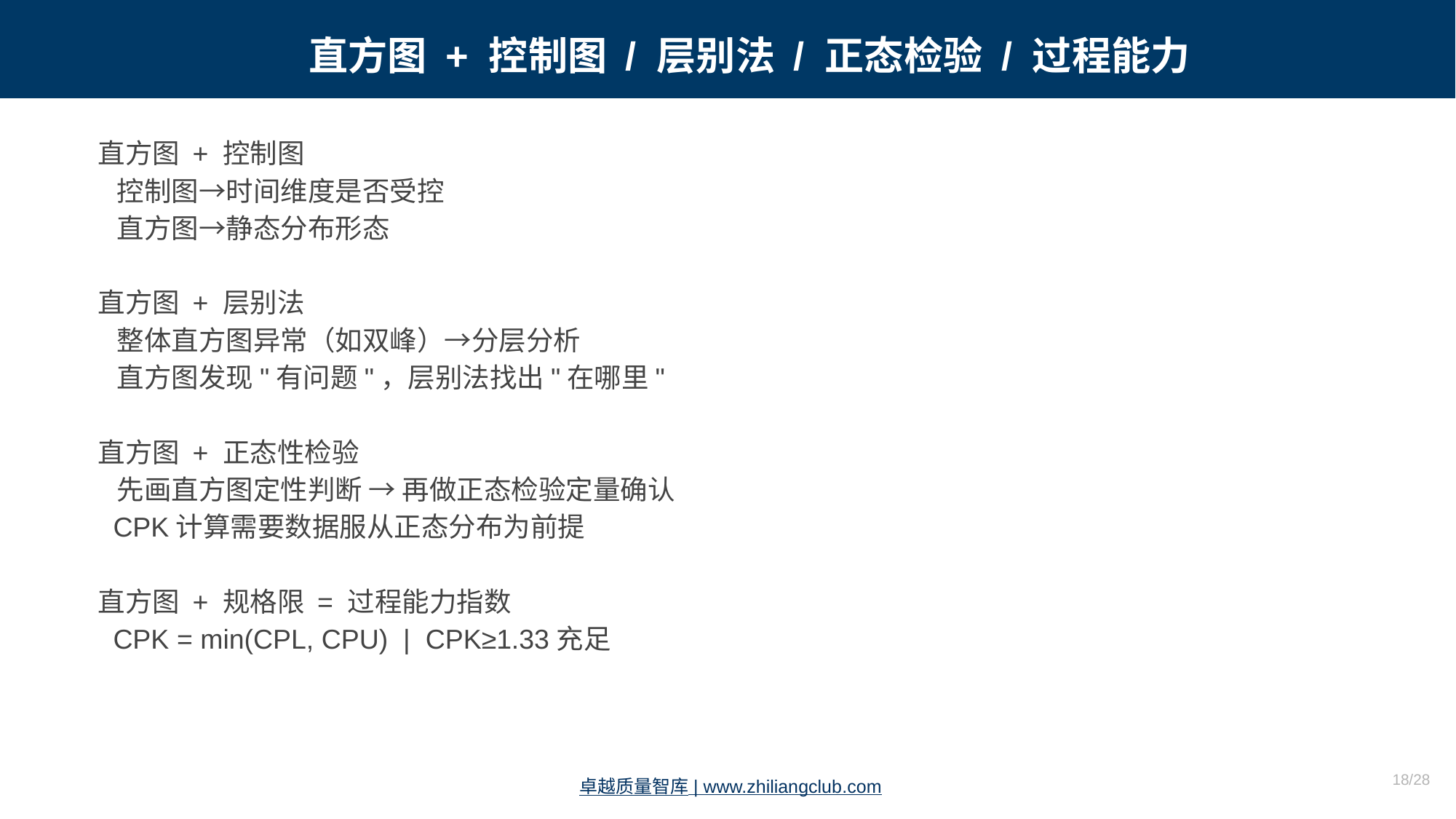

直方图 + 控制图 / 层别法 / 正态检验 / 过程能力
直方图 + 控制图
  控制图→时间维度是否受控
  直方图→静态分布形态

直方图 + 层别法
  整体直方图异常（如双峰）→分层分析
  直方图发现"有问题"，层别法找出"在哪里"

直方图 + 正态性检验
  先画直方图定性判断 → 再做正态检验定量确认
  CPK计算需要数据服从正态分布为前提

直方图 + 规格限 = 过程能力指数
  CPK = min(CPL, CPU)  |  CPK≥1.33充足
18/28